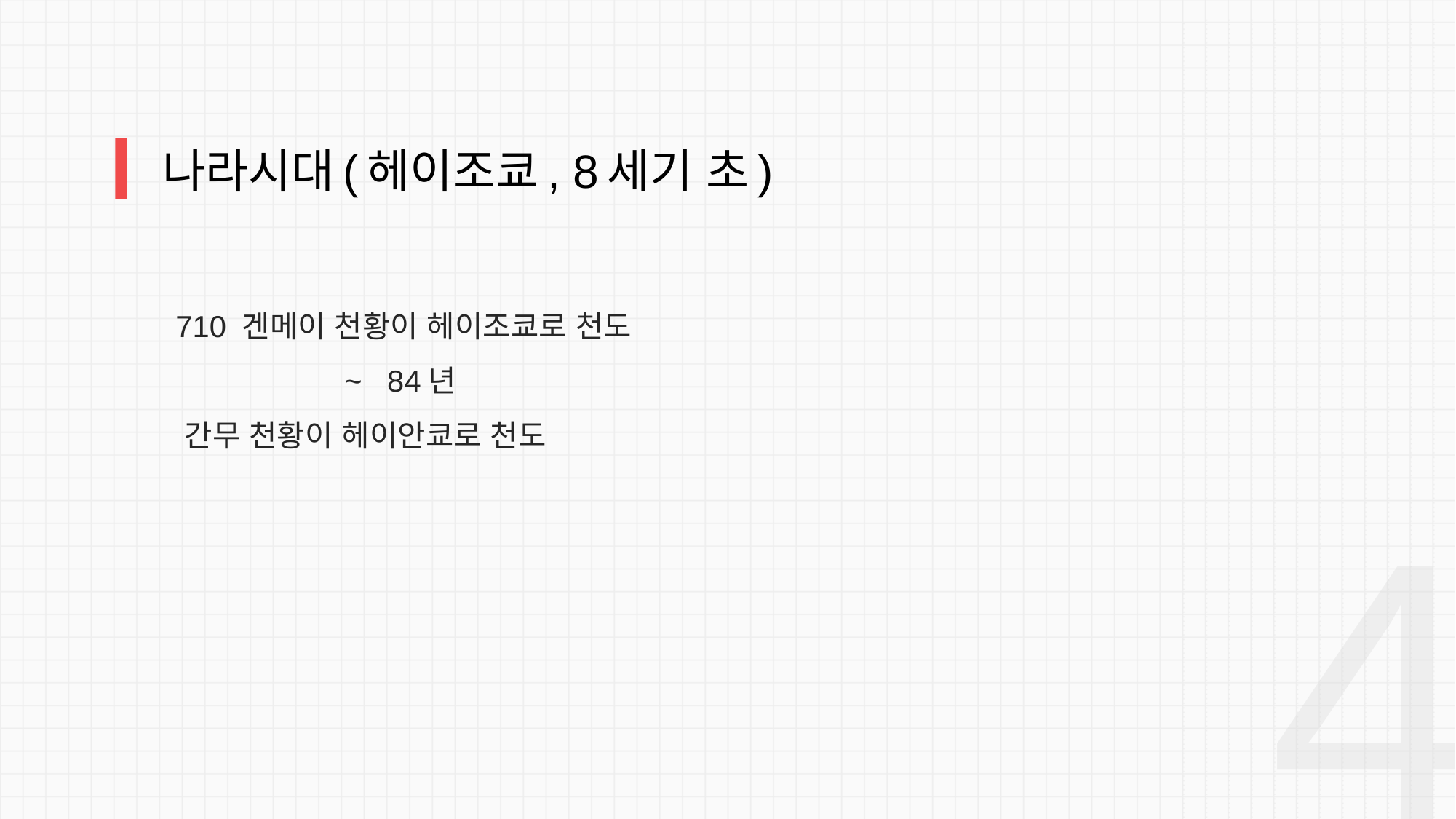

나라시대(헤이조쿄, 8세기 초)

  710 겐메이 천황이 헤이조쿄로 천도
                      ~   84년
  간무 천황이 헤이안쿄로 천도
4